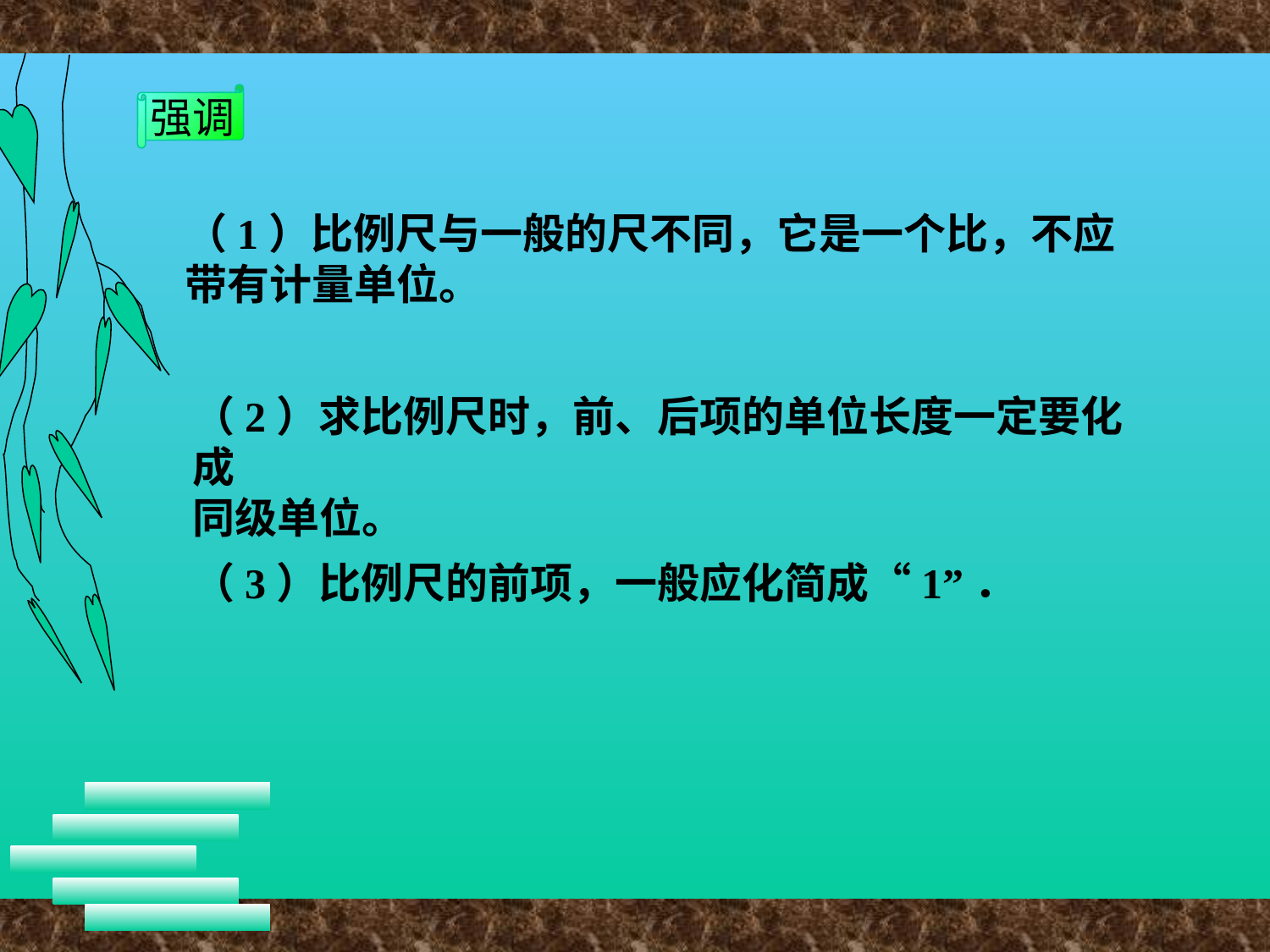

强调
（1）比例尺与一般的尺不同，它是一个比，不应
带有计量单位。
（2）求比例尺时，前、后项的单位长度一定要化成
同级单位。

（3）比例尺的前项，一般应化简成“1”．